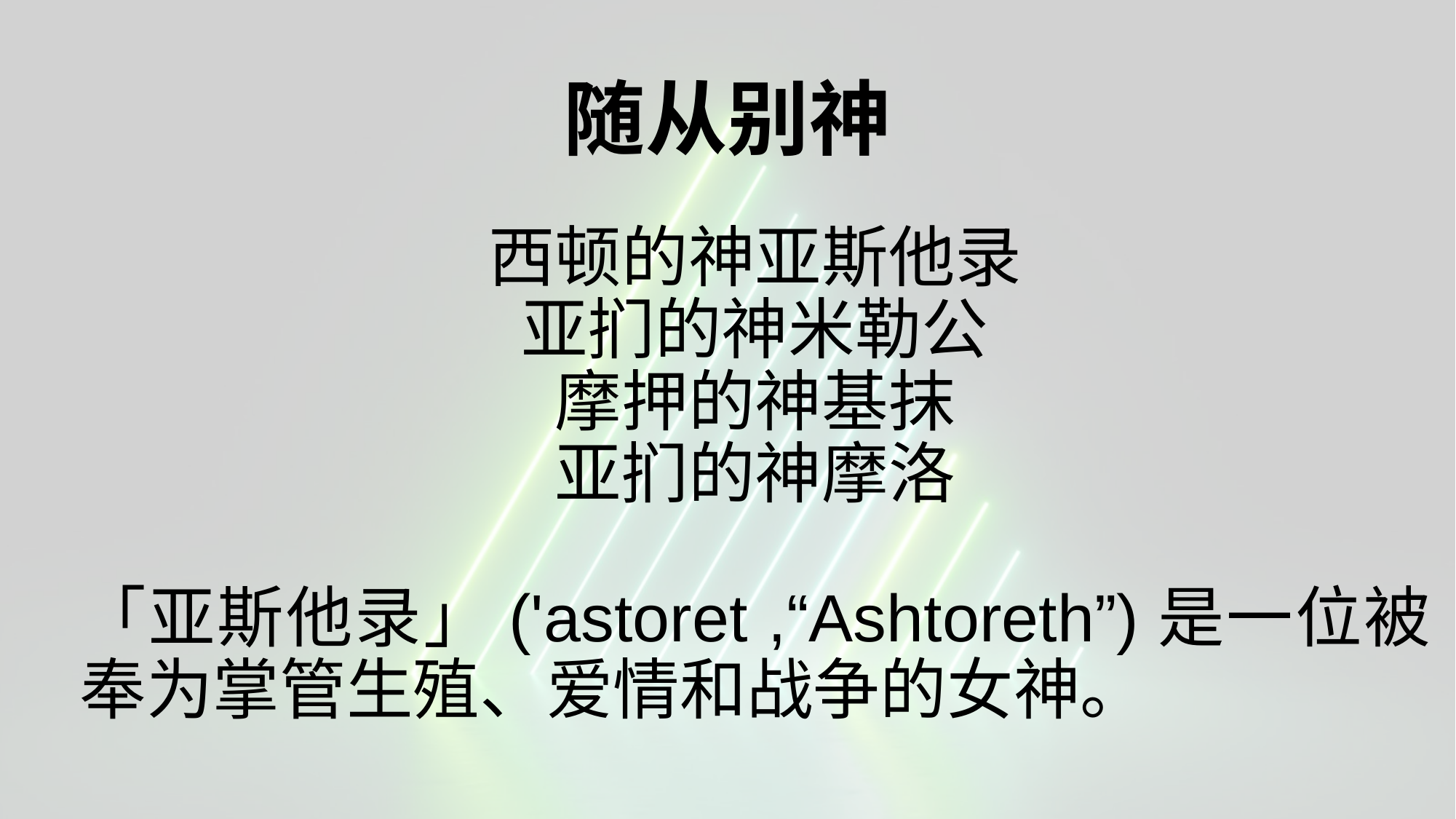

# 随从别神
西顿的神亚斯他录
亚扪的神米勒公
摩押的神基抹
亚扪的神摩洛

「亚斯他录」('astoret ,“Ashtoreth”)是一位被奉为掌管生殖、爱情和战争的女神。